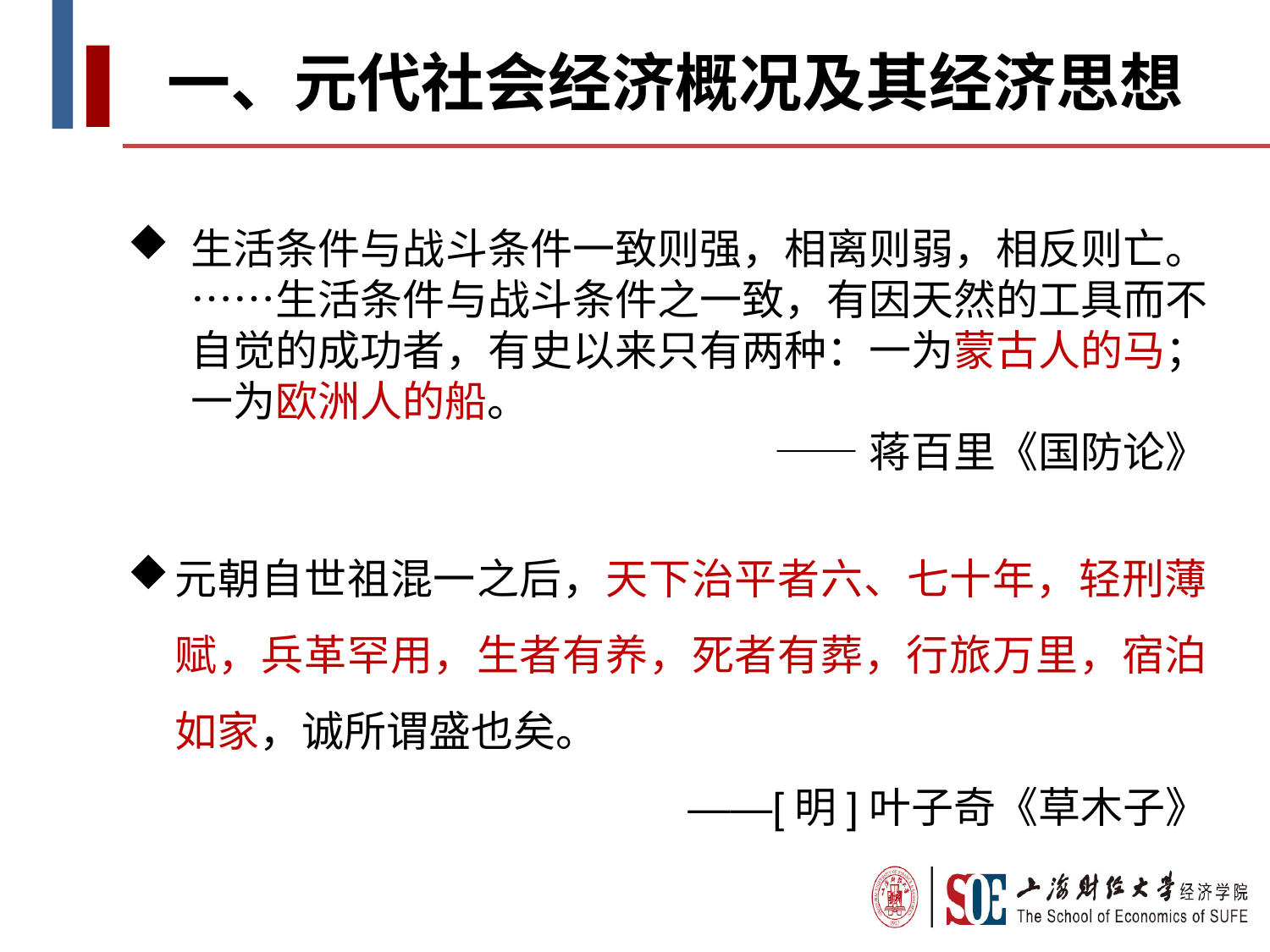

一、元代社会经济概况及其经济思想
生活条件与战斗条件一致则强，相离则弱，相反则亡。……生活条件与战斗条件之一致，有因天然的工具而不自觉的成功者，有史以来只有两种：一为蒙古人的马；一为欧洲人的船。
——蒋百里《国防论》

元朝自世祖混一之后，天下治平者六、七十年，轻刑薄赋，兵革罕用，生者有养，死者有葬，行旅万里，宿泊如家，诚所谓盛也矣。
——[明]叶子奇《草木子》